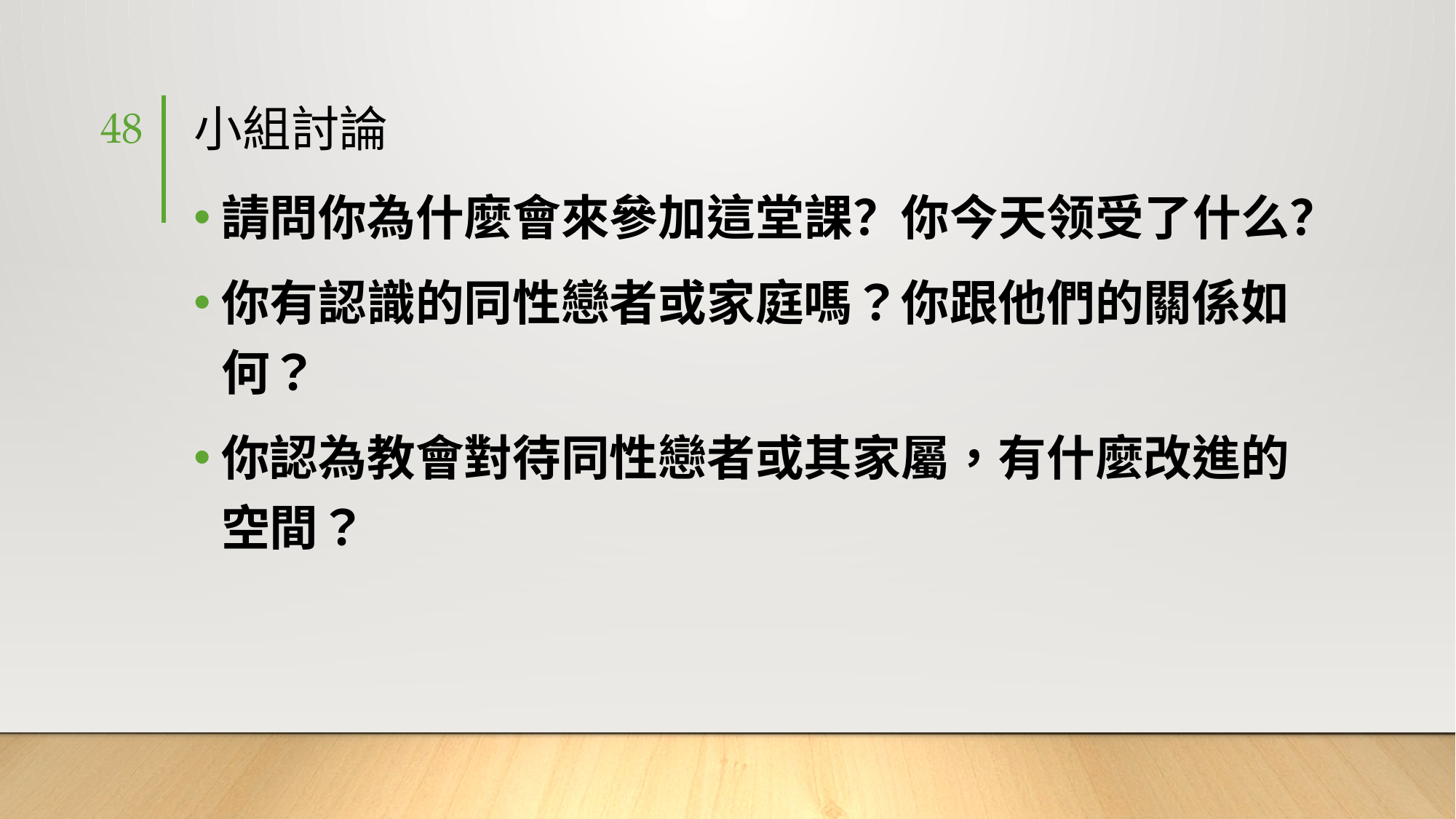

48
# 小組討論
請問你為什麼會來參加這堂課？你今天领受了什么？
你有認識的同性戀者或家庭嗎？你跟他們的關係如何？
你認為教會對待同性戀者或其家屬，有什麼改進的空間？